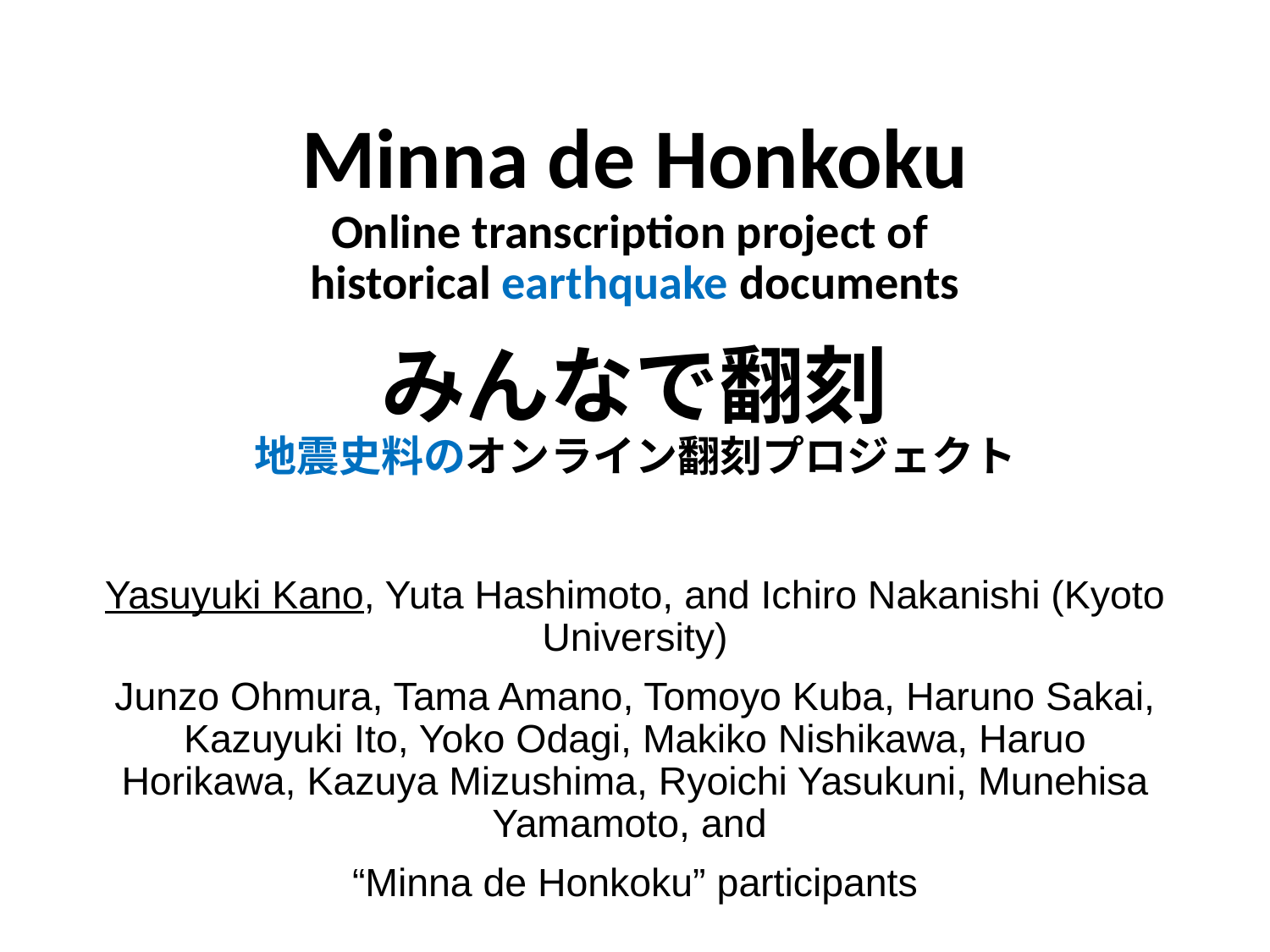

# Minna de Honkoku Online transcription project of historical earthquake documents みんなで翻刻 地震史料のオンライン翻刻プロジェクト
Yasuyuki Kano, Yuta Hashimoto, and Ichiro Nakanishi (Kyoto University)
Junzo Ohmura, Tama Amano, Tomoyo Kuba, Haruno Sakai, Kazuyuki Ito, Yoko Odagi, Makiko Nishikawa, Haruo Horikawa, Kazuya Mizushima, Ryoichi Yasukuni, Munehisa Yamamoto, and
“Minna de Honkoku” participants